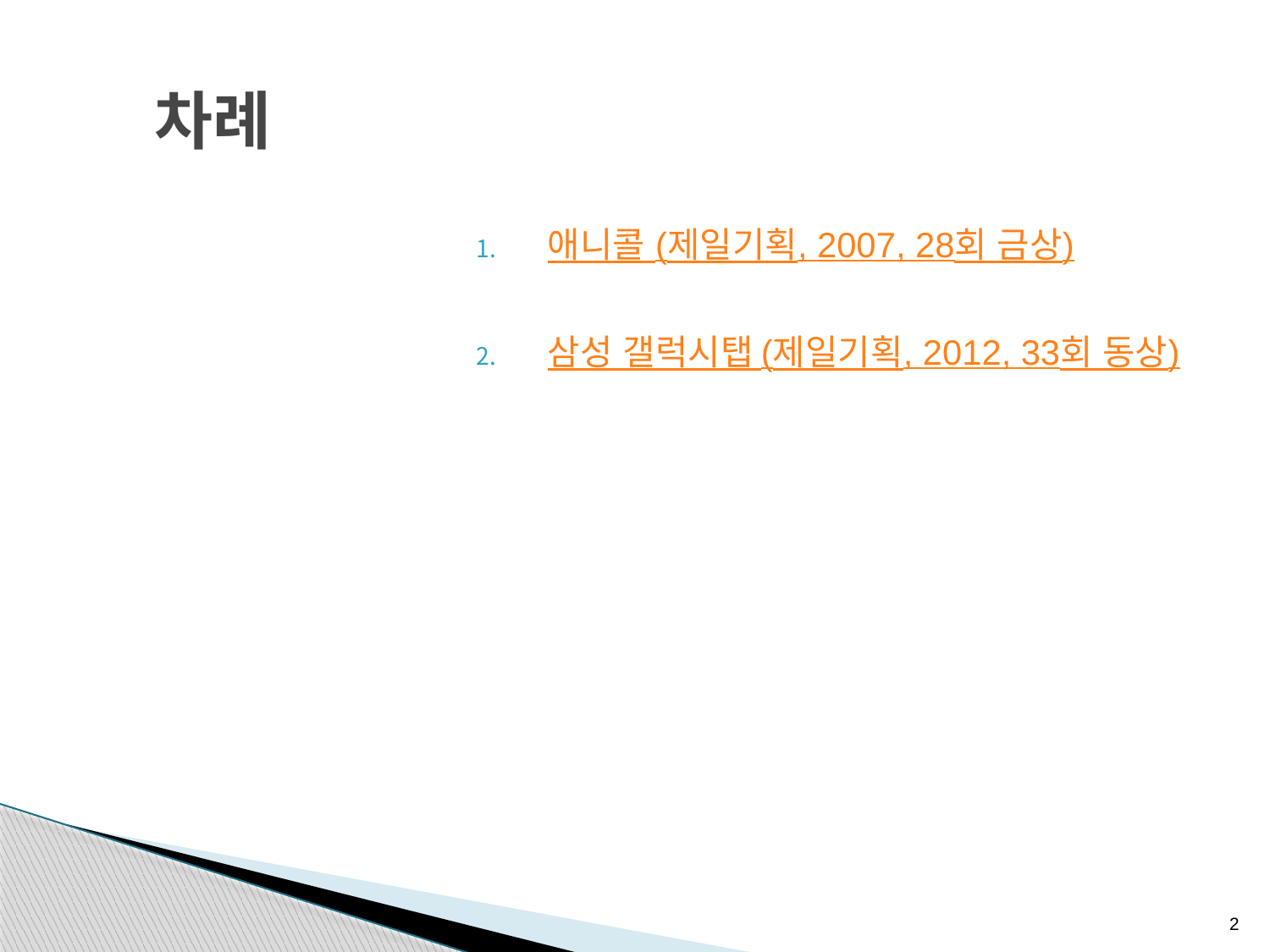

# 차례
애니콜 (제일기획, 2007, 28회 금상)

삼성 갤럭시탭 (제일기획, 2012, 33회 동상)
2